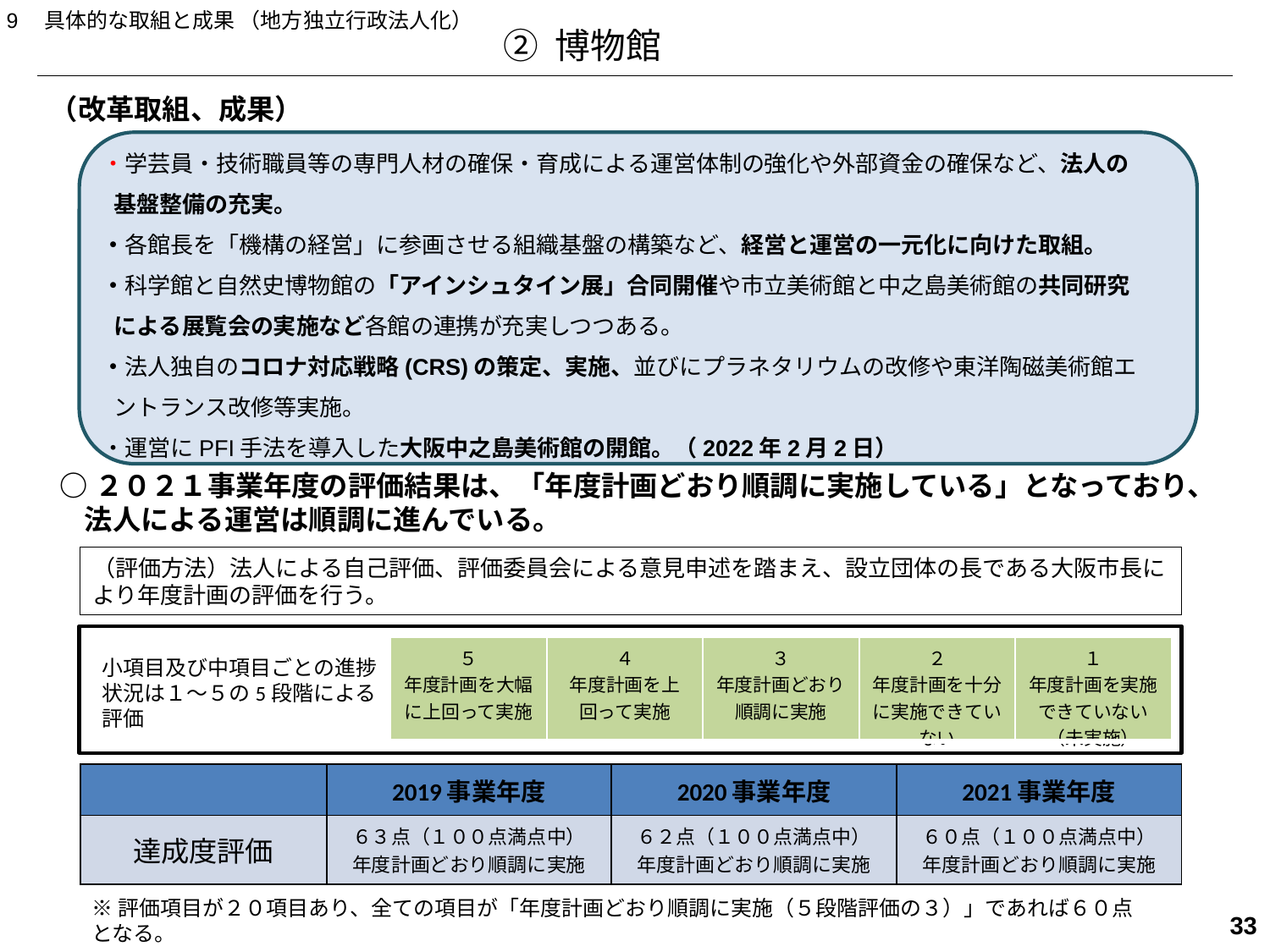

9　具体的な取組と成果 （地方独立行政法人化）
② 博物館
（改革取組、成果）
・学芸員・技術職員等の専門人材の確保・育成による運営体制の強化や外部資金の確保など、法人の基盤整備の充実。
・各館長を「機構の経営」に参画させる組織基盤の構築など、経営と運営の一元化に向けた取組。
・科学館と自然史博物館の「アインシュタイン展」合同開催や市立美術館と中之島美術館の共同研究による展覧会の実施など各館の連携が充実しつつある。
・法人独自のコロナ対応戦略(CRS)の策定、実施、並びにプラネタリウムの改修や東洋陶磁美術館エントランス改修等実施。
・運営にPFI手法を導入した大阪中之島美術館の開館。（2022年2月2日）

○２０２１事業年度の評価結果は、「年度計画どおり順調に実施している」となっており、法人による運営は順調に進んでいる。
（評価方法）法人による自己評価、評価委員会による意見申述を踏まえ、設立団体の長である大阪市長により年度計画の評価を行う。

小項目及び中項目ごとの進捗状況は１～５の5段階による評価
| ５ 年度計画を大幅に上回って実施 | ４ 年度計画を上回って実施 | ３ 年度計画どおり順調に実施 | ２ 年度計画を十分に実施できていない | １ 年度計画を実施できていない（未実施） |
| --- | --- | --- | --- | --- |
|  | 2019事業年度 | 2020事業年度 | 2021事業年度 |
| --- | --- | --- | --- |
| 達成度評価 | ６３点（１００点満点中） 年度計画どおり順調に実施 | ６２点（１００点満点中） 年度計画どおり順調に実施 | ６０点（１００点満点中） 年度計画どおり順調に実施 |
※評価項目が２０項目あり、全ての項目が「年度計画どおり順調に実施（５段階評価の３）」であれば６０点となる。
33